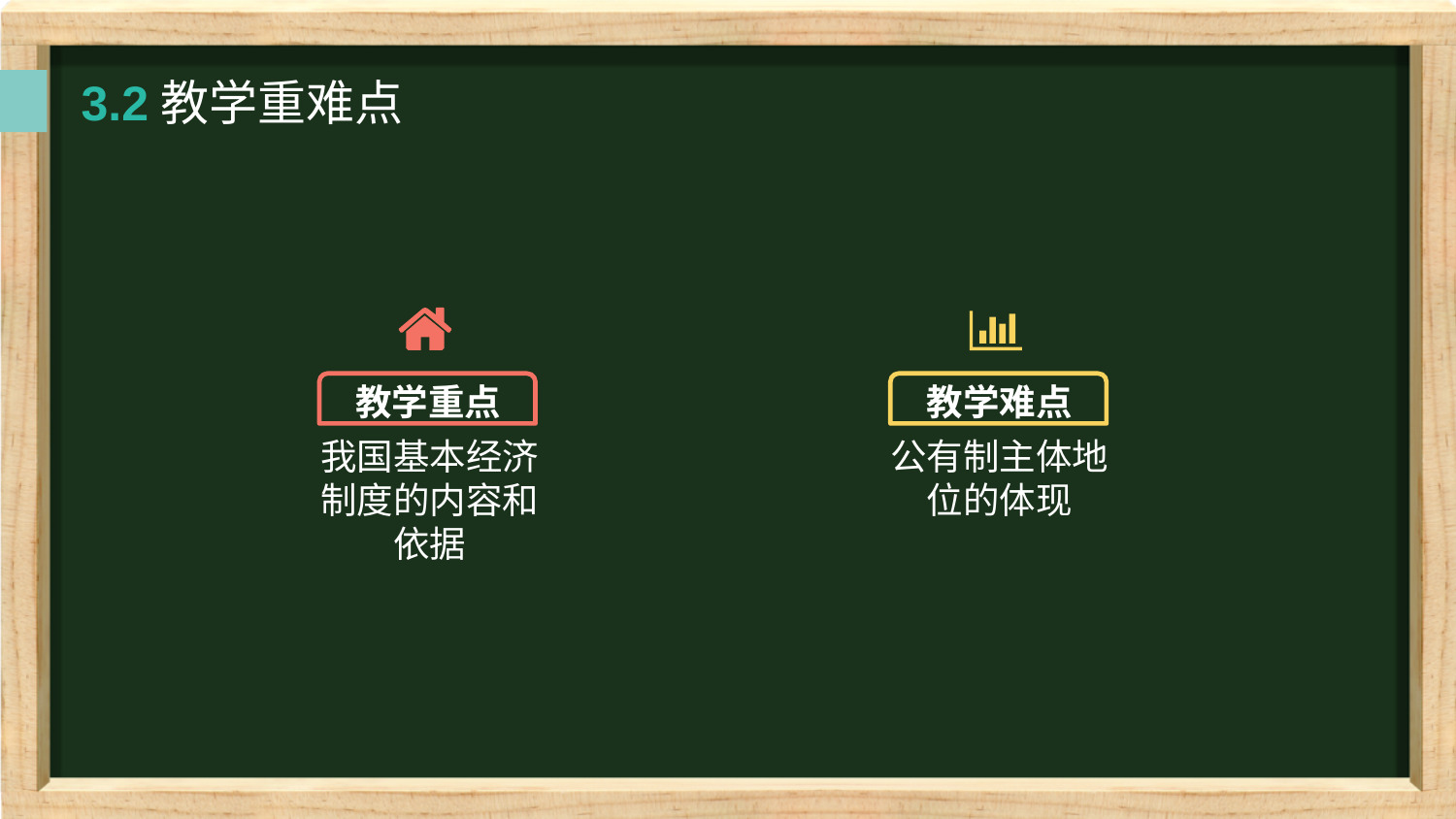

3.2教学重难点

教学重点
教学难点
我国基本经济制度的内容和依据
公有制主体地位的体现